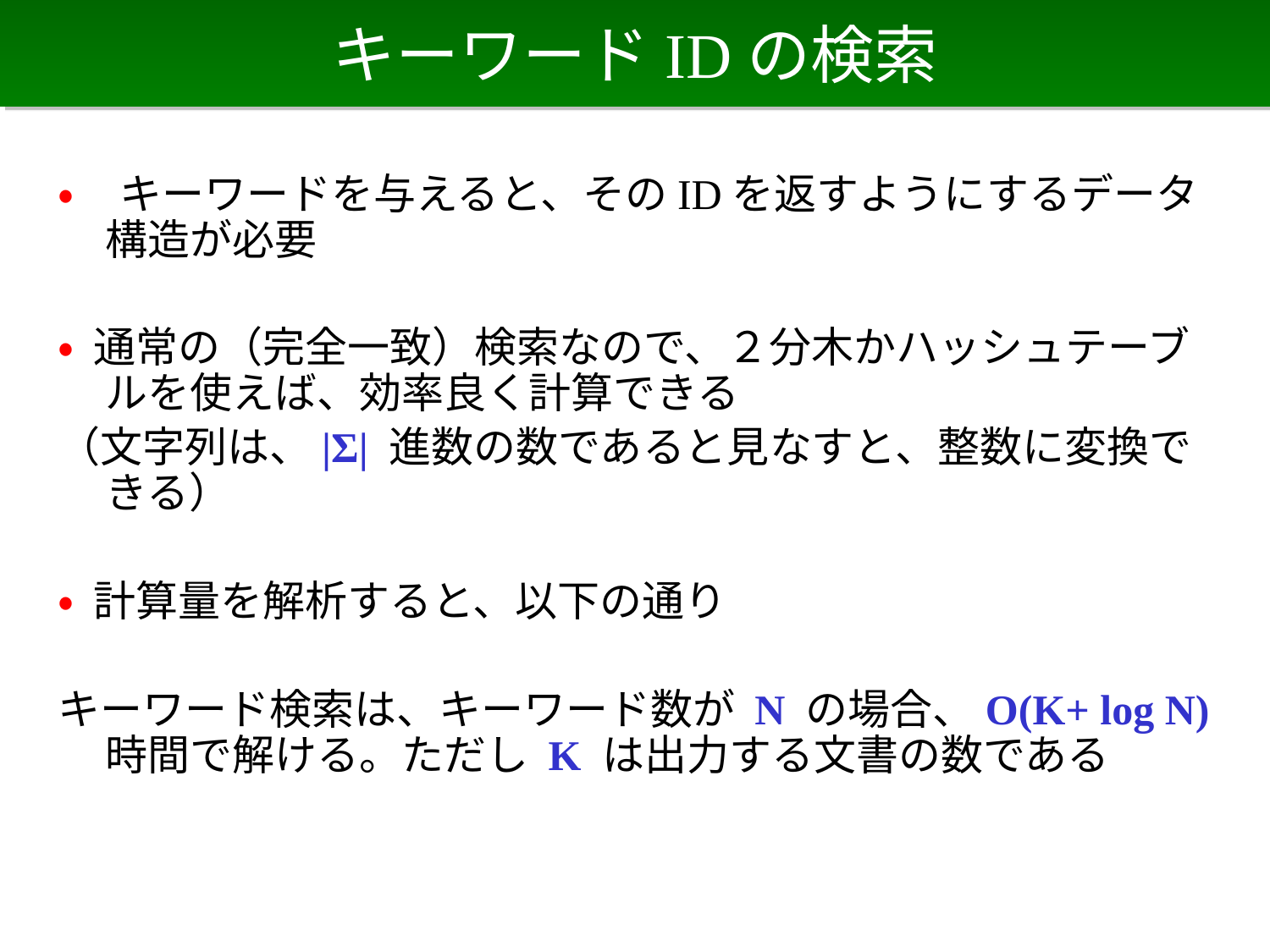

# キーワードIDの検索
• キーワードを与えると、そのIDを返すようにするデータ構造が必要

• 通常の（完全一致）検索なので、２分木かハッシュテーブルを使えば、効率良く計算できる
（文字列は、|Σ| 進数の数であると見なすと、整数に変換できる）

• 計算量を解析すると、以下の通り

キーワード検索は、キーワード数が N の場合、O(K+ log N) 時間で解ける。ただし K は出力する文書の数である